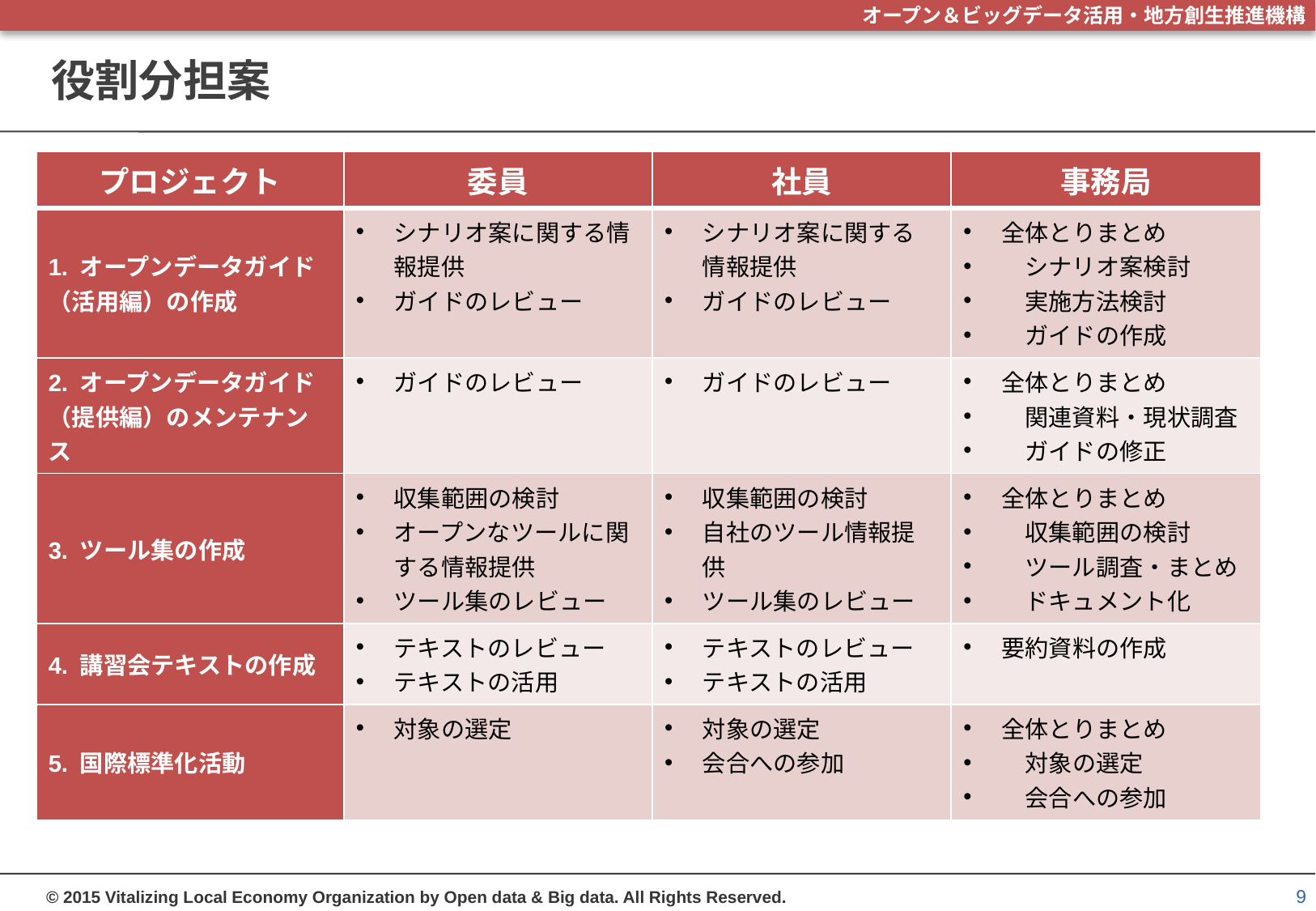

# 役割分担案
| プロジェクト | 委員 | 社員 | 事務局 |
| --- | --- | --- | --- |
| 1. オープンデータガイド（活用編）の作成 | シナリオ案に関する情報提供 ガイドのレビュー | シナリオ案に関する情報提供 ガイドのレビュー | 全体とりまとめ 　シナリオ案検討 　実施方法検討 　ガイドの作成 |
| 2. オープンデータガイド（提供編）のメンテナンス | ガイドのレビュー | ガイドのレビュー | 全体とりまとめ 　関連資料・現状調査 　ガイドの修正 |
| 3. ツール集の作成 | 収集範囲の検討 オープンなツールに関する情報提供 ツール集のレビュー | 収集範囲の検討 自社のツール情報提供 ツール集のレビュー | 全体とりまとめ 　収集範囲の検討 　ツール調査・まとめ 　ドキュメント化 |
| 4. 講習会テキストの作成 | テキストのレビュー テキストの活用 | テキストのレビュー テキストの活用 | 要約資料の作成 |
| 5. 国際標準化活動 | 対象の選定 | 対象の選定 会合への参加 | 全体とりまとめ 　対象の選定 　会合への参加 |
9